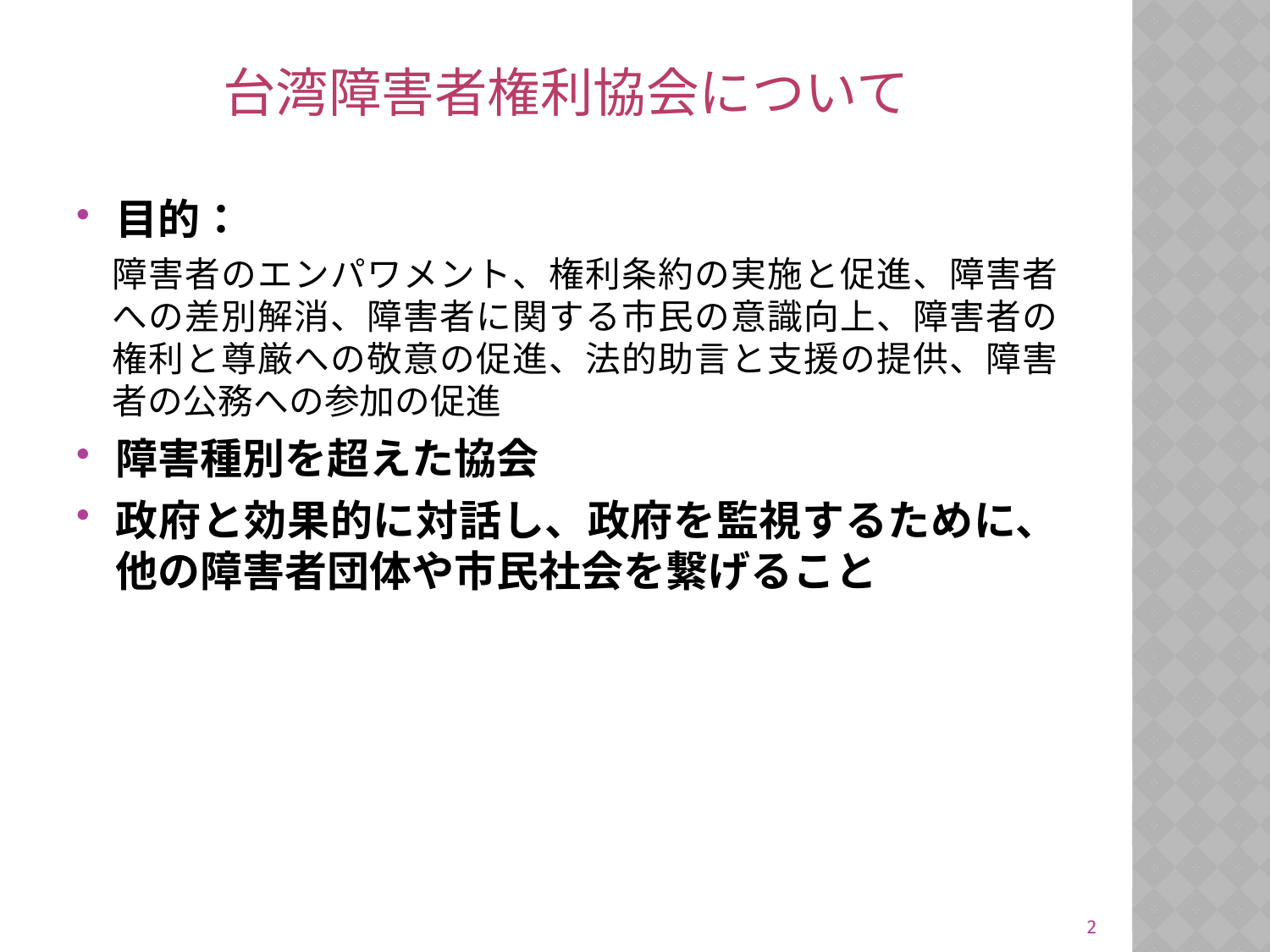

# 台湾障害者権利協会について
目的：
障害者のエンパワメント、権利条約の実施と促進、障害者への差別解消、障害者に関する市民の意識向上、障害者の権利と尊厳への敬意の促進、法的助言と支援の提供、障害者の公務への参加の促進
障害種別を超えた協会
政府と効果的に対話し、政府を監視するために、他の障害者団体や市民社会を繋げること
2